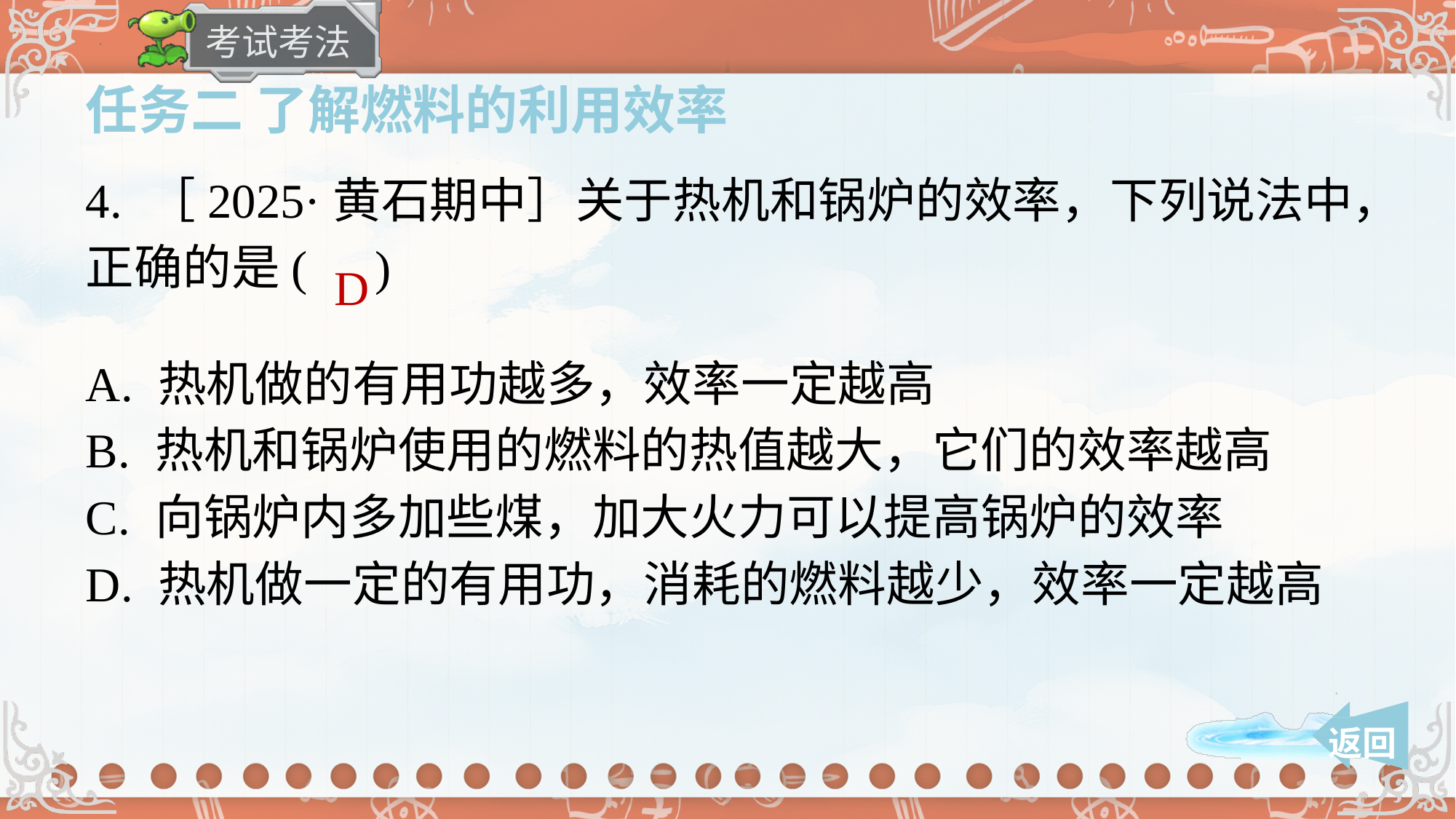

任务二 了解燃料的利用效率
4. ［2025·黄石期中］关于热机和锅炉的效率，下列说法中，
正确的是(     )
D
A. 热机做的有用功越多，效率一定越高
B. 热机和锅炉使用的燃料的热值越大，它们的效率越高
C. 向锅炉内多加些煤，加大火力可以提高锅炉的效率
D. 热机做一定的有用功，消耗的燃料越少，效率一定越高
 返回